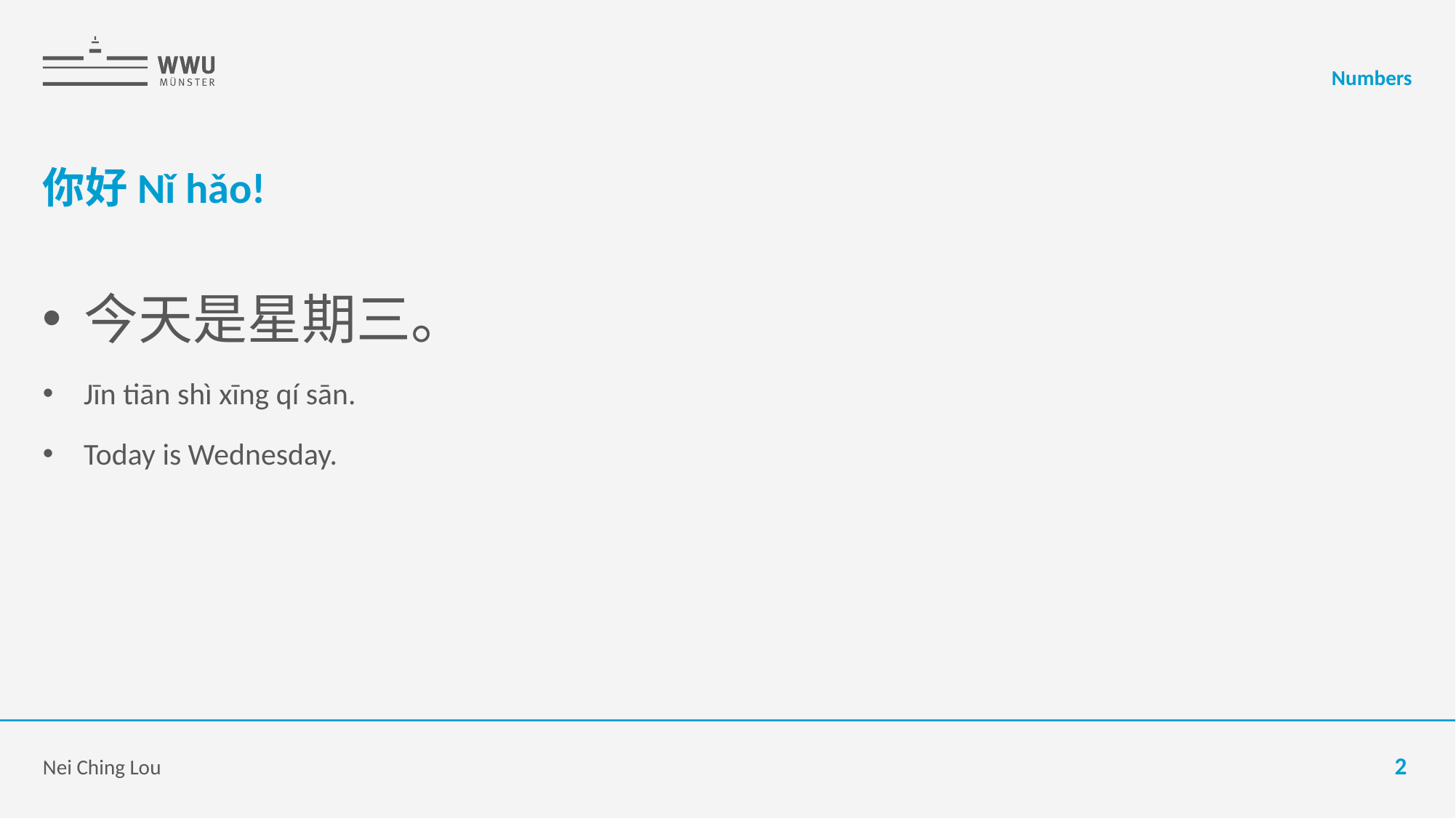

Numbers
# 你好Nǐ hǎo!
今天是星期三。
Jīn tiān shì xīng qí sān.
Today is Wednesday.
Nei Ching Lou
2